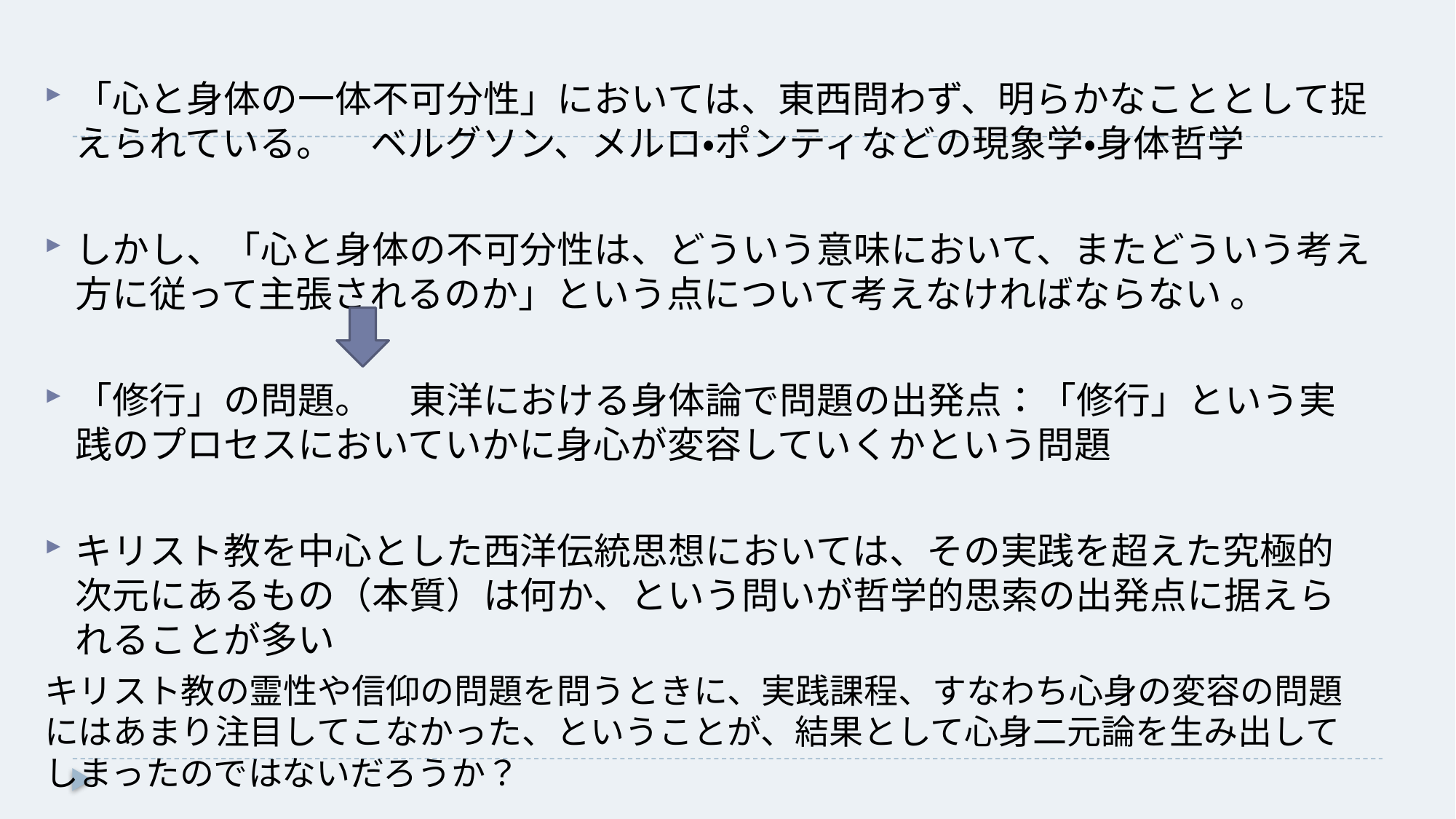

「心と身体の一体不可分性」においては、東西問わず、明らかなこととして捉えられている。　ベルグソン、メルロ・ポンティなどの現象学・身体哲学

しかし、「心と身体の不可分性は、どういう意味において、またどういう考え方に従って主張されるのか」という点について考えなければならない 。

「修行」の問題。　東洋における身体論で問題の出発点：「修行」という実践のプロセスにおいていかに身心が変容していくかという問題

キリスト教を中心とした西洋伝統思想においては、その実践を超えた究極的次元にあるもの（本質）は何か、という問いが哲学的思索の出発点に据えられることが多い
キリスト教の霊性や信仰の問題を問うときに、実践課程、すなわち心身の変容の問題にはあまり注目してこなかった、ということが、結果として心身二元論を生み出してしまったのではないだろうか？